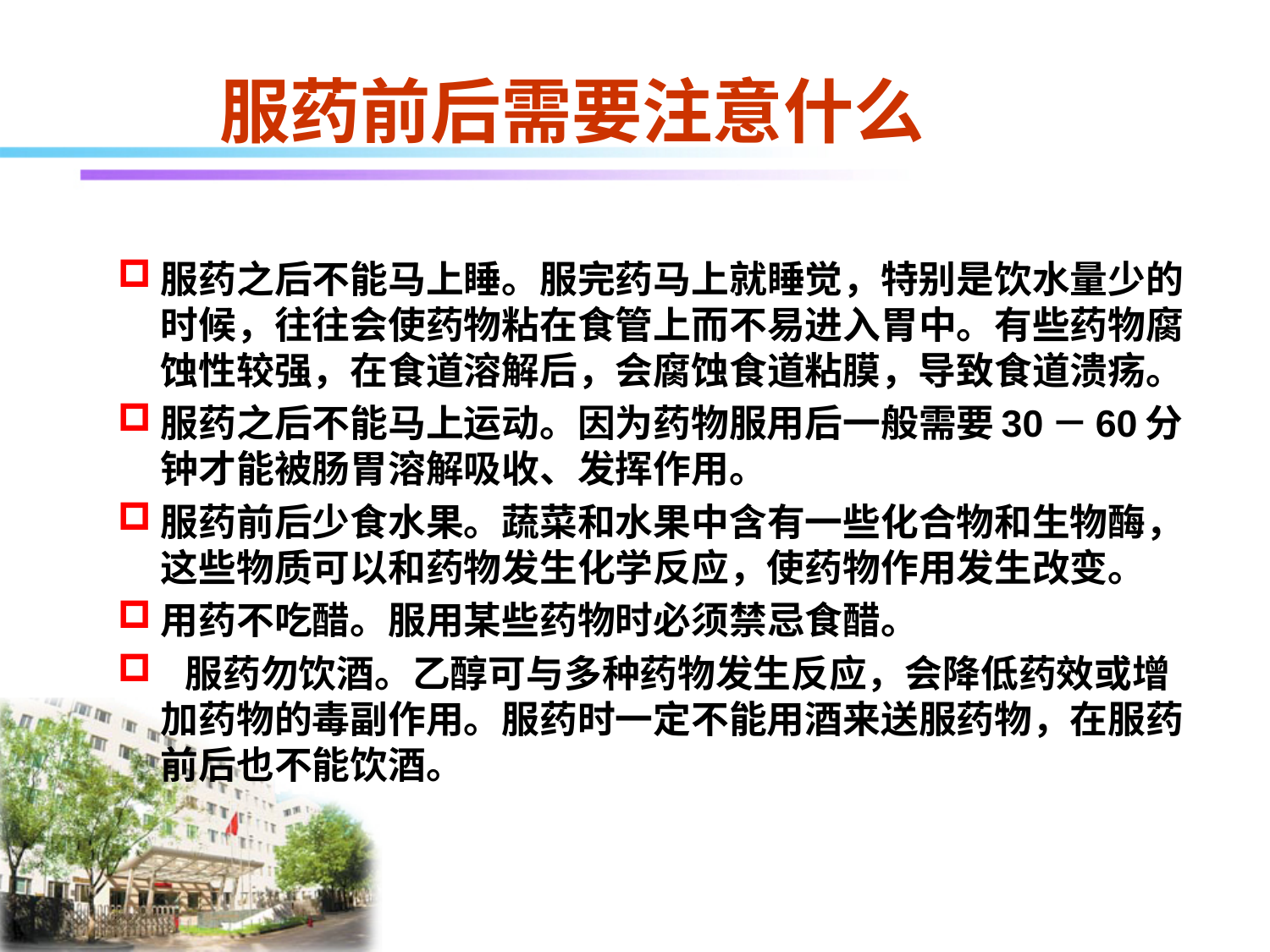

# 服药前后需要注意什么

服药之后不能马上睡。服完药马上就睡觉，特别是饮水量少的时候，往往会使药物粘在食管上而不易进入胃中。有些药物腐蚀性较强，在食道溶解后，会腐蚀食道粘膜，导致食道溃疡。
服药之后不能马上运动。因为药物服用后一般需要30－60分钟才能被肠胃溶解吸收、发挥作用。
服药前后少食水果。蔬菜和水果中含有一些化合物和生物酶，这些物质可以和药物发生化学反应，使药物作用发生改变。
用药不吃醋。服用某些药物时必须禁忌食醋。
  服药勿饮酒。乙醇可与多种药物发生反应，会降低药效或增加药物的毒副作用。服药时一定不能用酒来送服药物，在服药前后也不能饮酒。